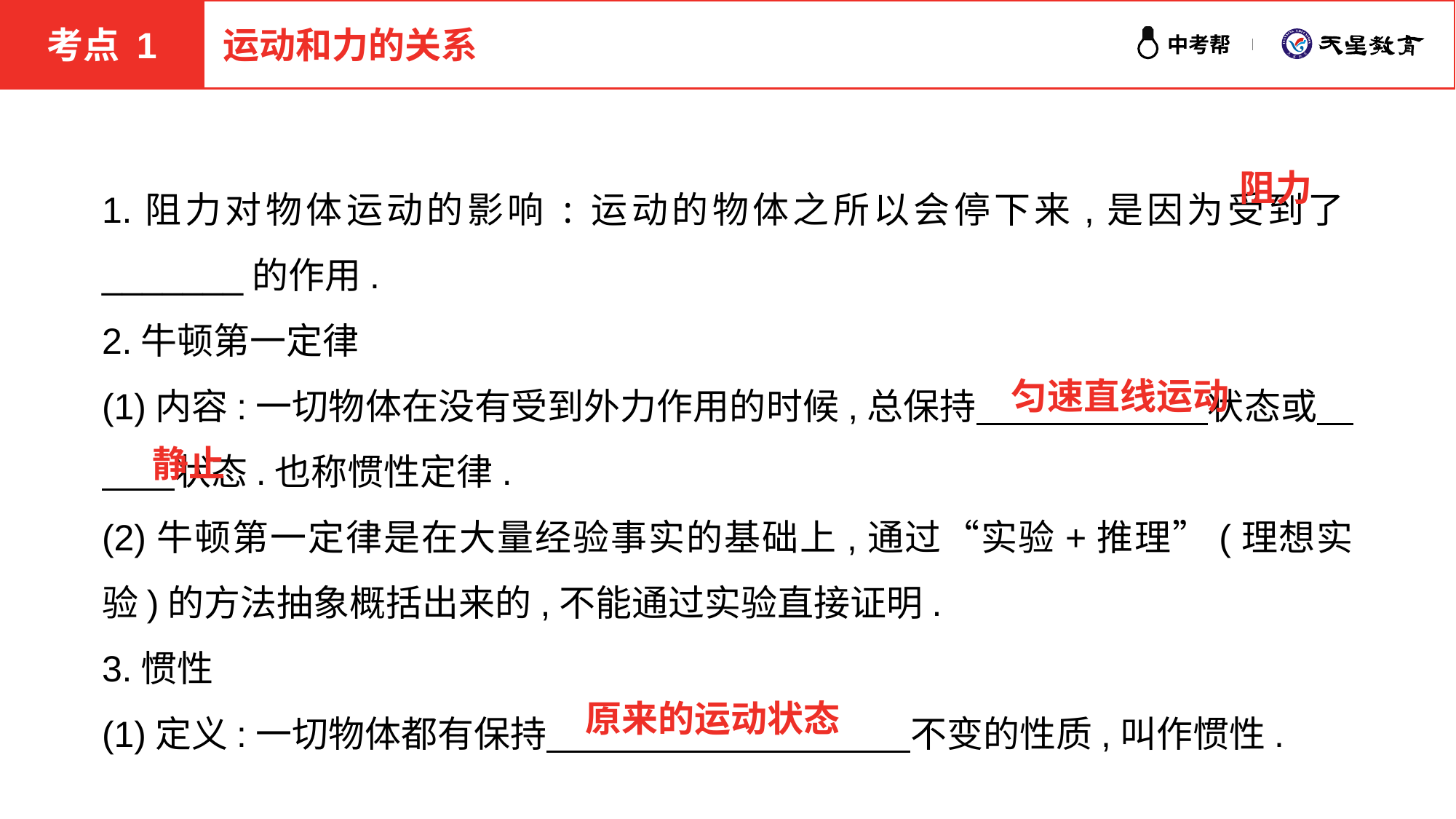

考点 1
运动和力的关系
阻力
1.阻力对物体运动的影响:运动的物体之所以会停下来,是因为受到了_______的作用.
2.牛顿第一定律
(1)内容:一切物体在没有受到外力作用的时候,总保持　　　　　      状态或　　　状态.也称惯性定律.
(2)牛顿第一定律是在大量经验事实的基础上,通过“实验+推理”(理想实验)的方法抽象概括出来的,不能通过实验直接证明.
3.惯性
(1)定义:一切物体都有保持　　　　　　　　　　不变的性质,叫作惯性.
匀速直线运动
静止
原来的运动状态